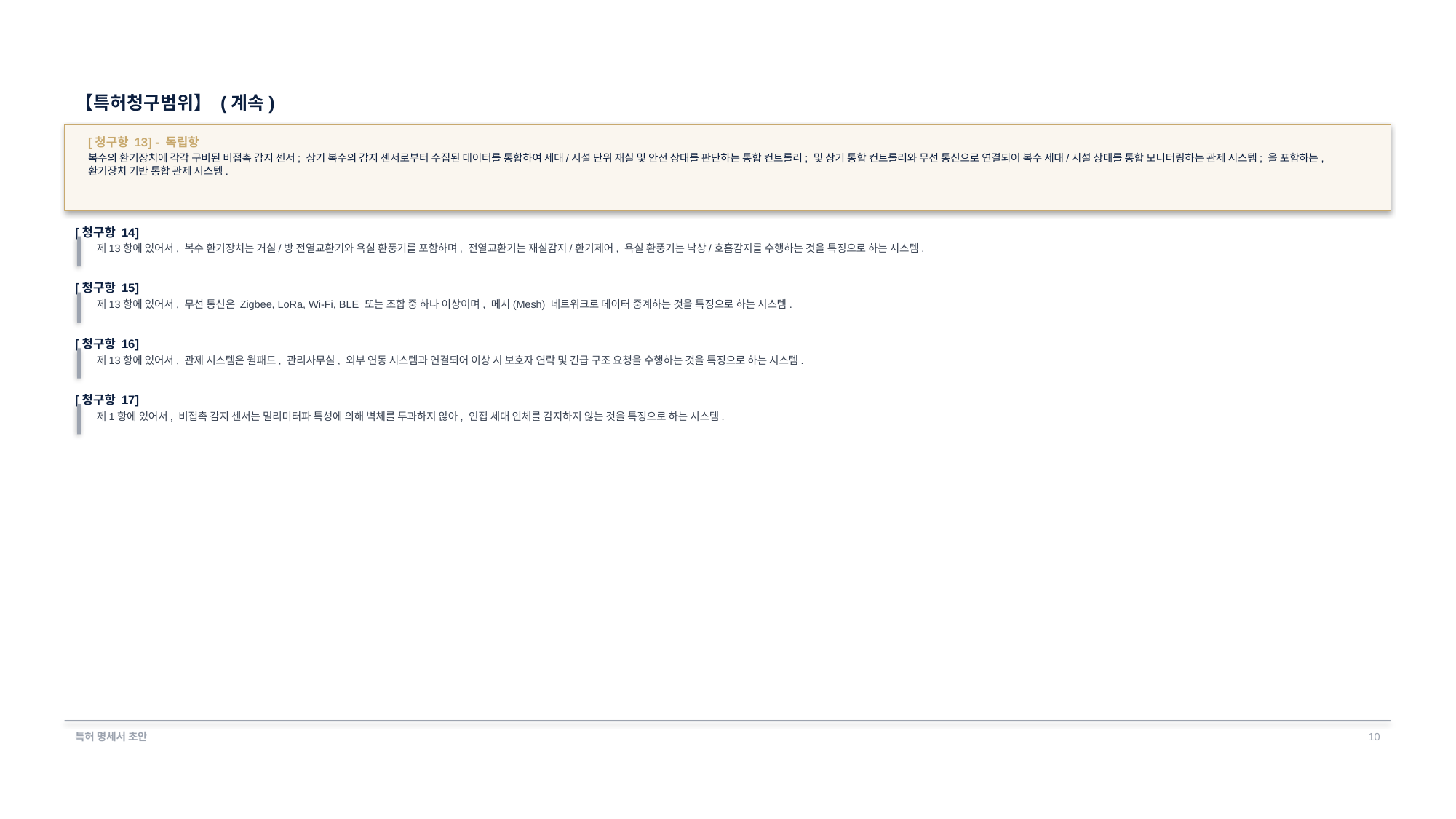

【특허청구범위】 (계속)

[청구항 13] - 독립항
복수의 환기장치에 각각 구비된 비접촉 감지 센서; 상기 복수의 감지 센서로부터 수집된 데이터를 통합하여 세대/시설 단위 재실 및 안전 상태를 판단하는 통합 컨트롤러; 및 상기 통합 컨트롤러와 무선 통신으로 연결되어 복수 세대/시설 상태를 통합 모니터링하는 관제 시스템; 을 포함하는, 환기장치 기반 통합 관제 시스템.
[청구항 14]

제13항에 있어서, 복수 환기장치는 거실/방 전열교환기와 욕실 환풍기를 포함하며, 전열교환기는 재실감지/환기제어, 욕실 환풍기는 낙상/호흡감지를 수행하는 것을 특징으로 하는 시스템.
[청구항 15]

제13항에 있어서, 무선 통신은 Zigbee, LoRa, Wi-Fi, BLE 또는 조합 중 하나 이상이며, 메시(Mesh) 네트워크로 데이터 중계하는 것을 특징으로 하는 시스템.
[청구항 16]

제13항에 있어서, 관제 시스템은 월패드, 관리사무실, 외부 연동 시스템과 연결되어 이상 시 보호자 연락 및 긴급 구조 요청을 수행하는 것을 특징으로 하는 시스템.
[청구항 17]

제1항에 있어서, 비접촉 감지 센서는 밀리미터파 특성에 의해 벽체를 투과하지 않아, 인접 세대 인체를 감지하지 않는 것을 특징으로 하는 시스템.

특허 명세서 초안
10